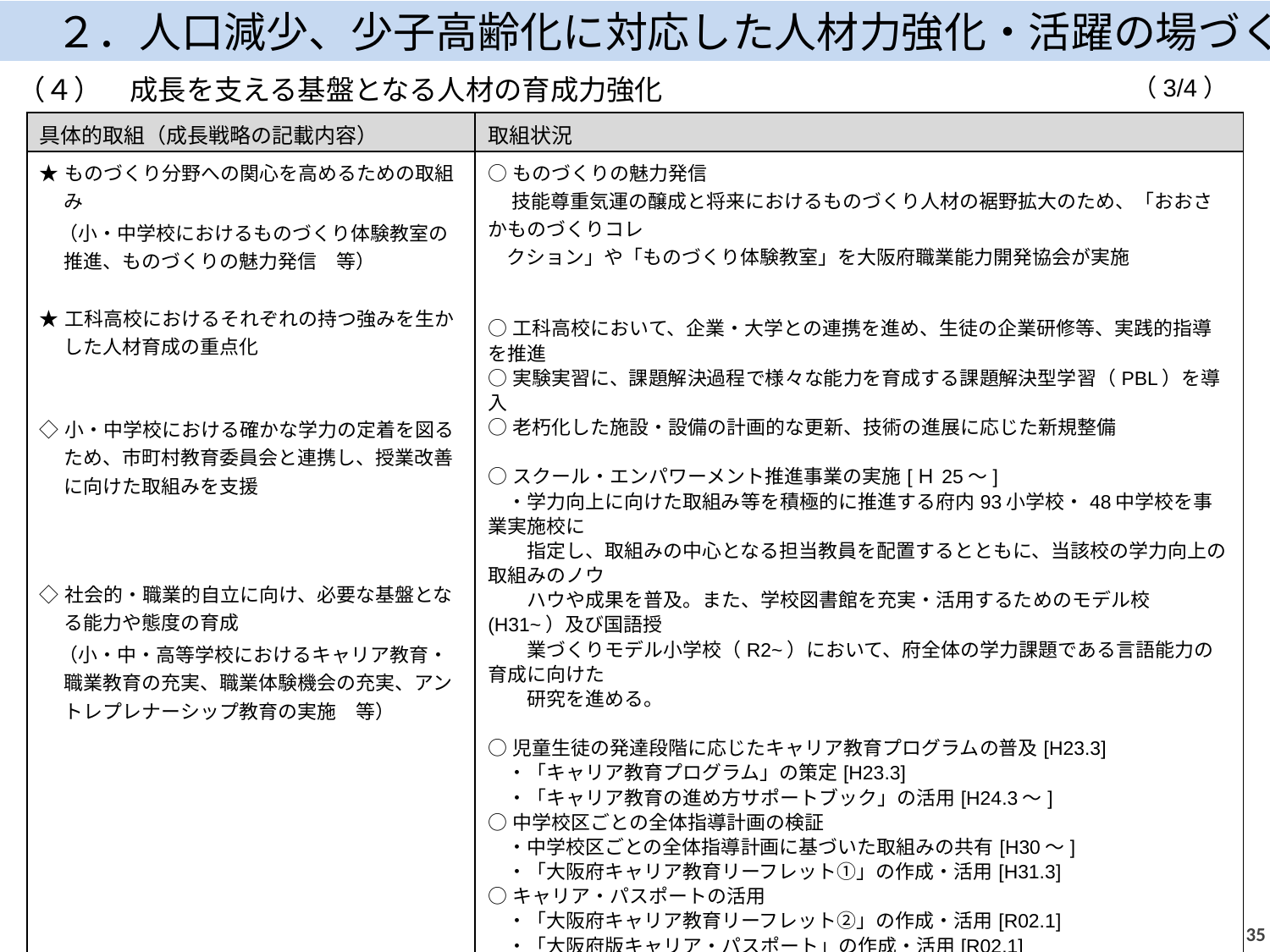

２．人口減少、少子高齢化に対応した人材力強化・活躍の場づくり
（3/4）
（４）　成長を支える基盤となる人材の育成力強化
| 具体的取組（成長戦略の記載内容） | 取組状況 |
| --- | --- |
| ★ものづくり分野への関心を高めるための取組み 　（小・中学校におけるものづくり体験教室の推進、ものづくりの魅力発信　等） ★工科高校におけるそれぞれの持つ強みを生かした人材育成の重点化 ◇小・中学校における確かな学力の定着を図るため、市町村教育委員会と連携し、授業改善に向けた取組みを支援 ◇社会的・職業的自立に向け、必要な基盤となる能力や態度の育成 　（小・中・高等学校におけるキャリア教育・職業教育の充実、職業体験機会の充実、アントレプレナーシップ教育の実施　等） | ○ものづくりの魅力発信 　 技能尊重気運の醸成と将来におけるものづくり人材の裾野拡大のため、「おおさかものづくりコレ クション」や「ものづくり体験教室」を大阪府職業能力開発協会が実施 ○工科高校において、企業・大学との連携を進め、生徒の企業研修等、実践的指導を推進 ○実験実習に、課題解決過程で様々な能力を育成する課題解決型学習（PBL）を導入 ○老朽化した施設・設備の計画的な更新、技術の進展に応じた新規整備 ○スクール・エンパワーメント推進事業の実施[Ｈ25～] 　・学力向上に向けた取組み等を積極的に推進する府内93小学校・48中学校を事業実施校に 　　指定し、取組みの中心となる担当教員を配置するとともに、当該校の学力向上の取組みのノウ 　　ハウや成果を普及。また、学校図書館を充実・活用するためのモデル校(H31~）及び国語授 　　業づくりモデル小学校（R2~）において、府全体の学力課題である言語能力の育成に向けた 　　研究を進める。 　 ○児童生徒の発達段階に応じたキャリア教育プログラムの普及[H23.3] 　・「キャリア教育プログラム」の策定[H23.3] 　・「キャリア教育の進め方サポートブック」の活用[H24.3～] ○中学校区ごとの全体指導計画の検証 　・中学校区ごとの全体指導計画に基づいた取組みの共有[H30～] 　・「大阪府キャリア教育リーフレット①」の作成・活用[H31.3] ○キャリア・パスポートの活用 　・「大阪府キャリア教育リーフレット②」の作成・活用[R02.1] 　・「大阪府版キャリア・パスポート」の作成・活用[R02.1] ○「2025年日本博覧会協会教育プログラム事業」 　・SDGｓが達成された社会の実現をテーマにした探究的学習プログラムの開発[R02.9] ○関西キャリア教育支援協議会設立[H24.3] ○アントレプレナーシップ（起業家精神）教育の実施 　・大阪府立大学と共催で「高校生起業家教育講座」を実施（H27～） |
35